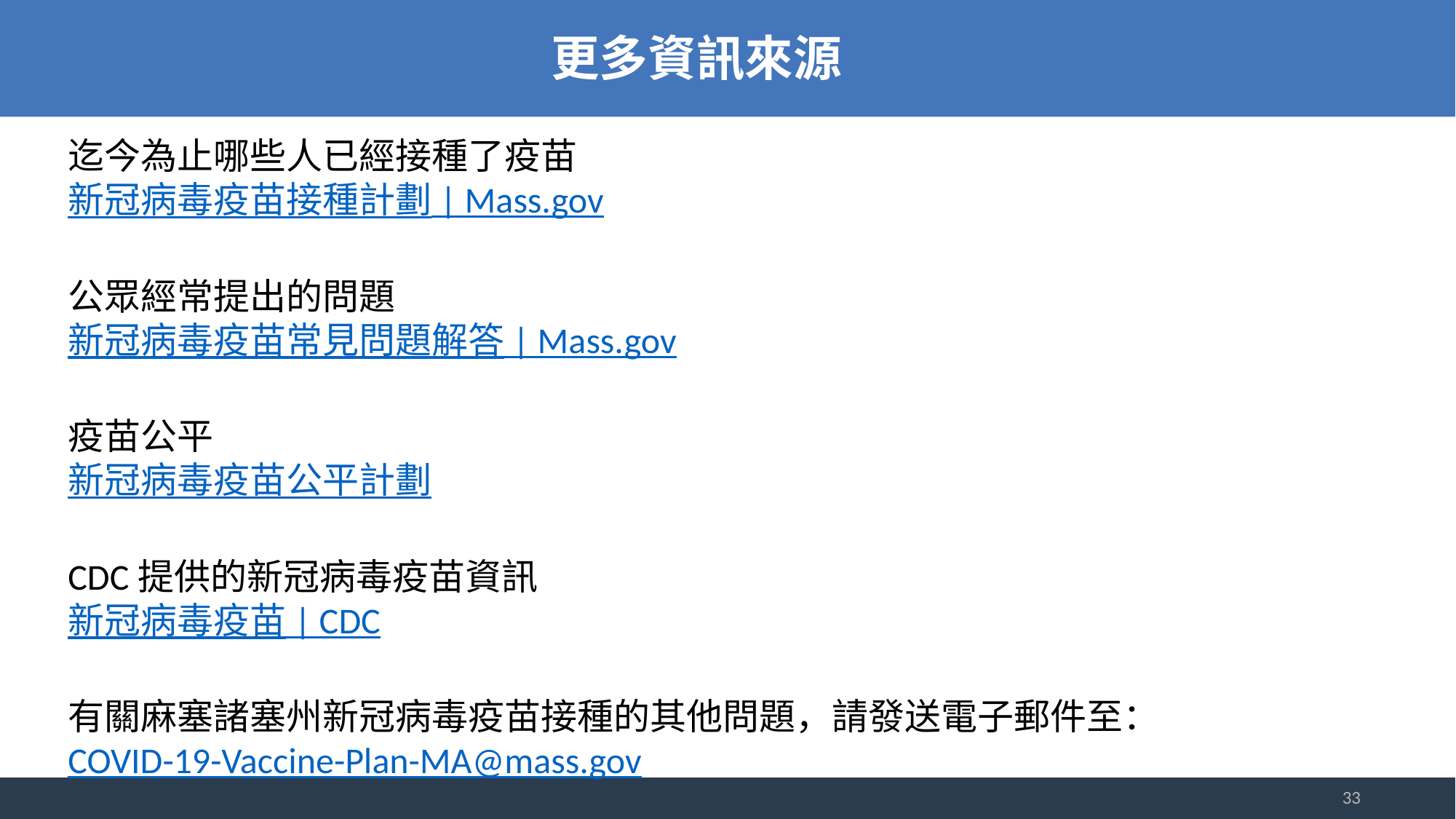

更多資訊來源
迄今為止哪些人已經接種了疫苗
新冠病毒疫苗接種計劃 | Mass.gov

公眾經常提出的問題
新冠病毒疫苗常見問題解答 | Mass.gov

疫苗公平
新冠病毒疫苗公平計劃

CDC提供的新冠病毒疫苗資訊
新冠病毒疫苗 | CDC

有關麻塞諸塞州新冠病毒疫苗接種的其他問題，請發送電子郵件至：
COVID-19-Vaccine-Plan-MA@mass.gov

33